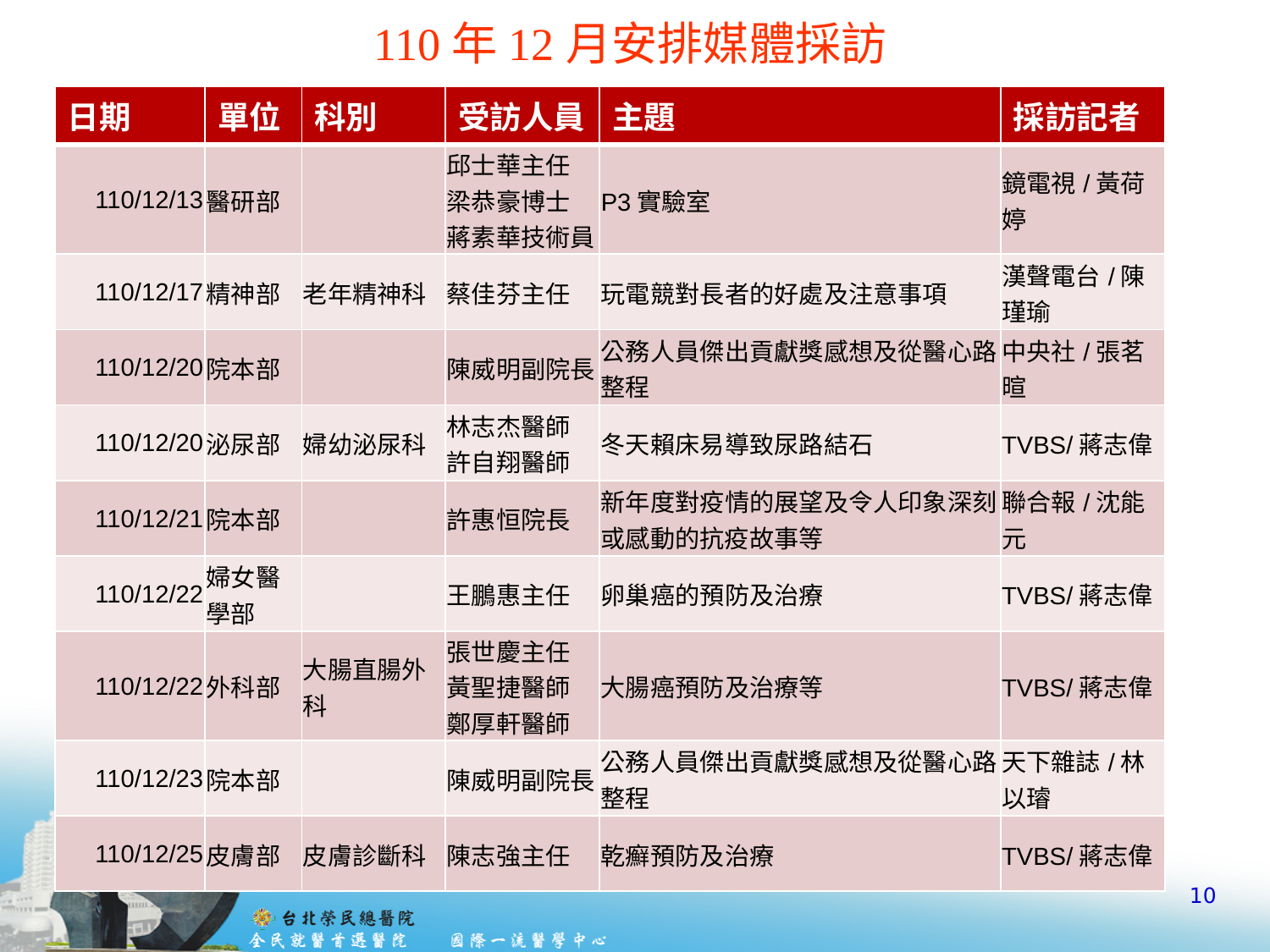

# 110年12月安排媒體採訪
| 日期 | 單位 | 科別 | 受訪人員 | 主題 | 採訪記者 |
| --- | --- | --- | --- | --- | --- |
| 110/12/13 | 醫研部 |  | 邱士華主任 梁恭豪博士 蔣素華技術員 | P3實驗室 | 鏡電視/黃荷婷 |
| 110/12/17 | 精神部 | 老年精神科 | 蔡佳芬主任 | 玩電競對長者的好處及注意事項 | 漢聲電台/陳瑾瑜 |
| 110/12/20 | 院本部 |  | 陳威明副院長 | 公務人員傑出貢獻獎感想及從醫心路整程 | 中央社/張茗暄 |
| 110/12/20 | 泌尿部 | 婦幼泌尿科 | 林志杰醫師 許自翔醫師 | 冬天賴床易導致尿路結石 | TVBS/蔣志偉 |
| 110/12/21 | 院本部 |  | 許惠恒院長 | 新年度對疫情的展望及令人印象深刻或感動的抗疫故事等 | 聯合報/沈能元 |
| 110/12/22 | 婦女醫學部 |  | 王鵬惠主任 | 卵巢癌的預防及治療 | TVBS/蔣志偉 |
| 110/12/22 | 外科部 | 大腸直腸外科 | 張世慶主任 黃聖捷醫師 鄭厚軒醫師 | 大腸癌預防及治療等 | TVBS/蔣志偉 |
| 110/12/23 | 院本部 |  | 陳威明副院長 | 公務人員傑出貢獻獎感想及從醫心路整程 | 天下雜誌/林以璿 |
| 110/12/25 | 皮膚部 | 皮膚診斷科 | 陳志強主任 | 乾癬預防及治療 | TVBS/蔣志偉 |
10